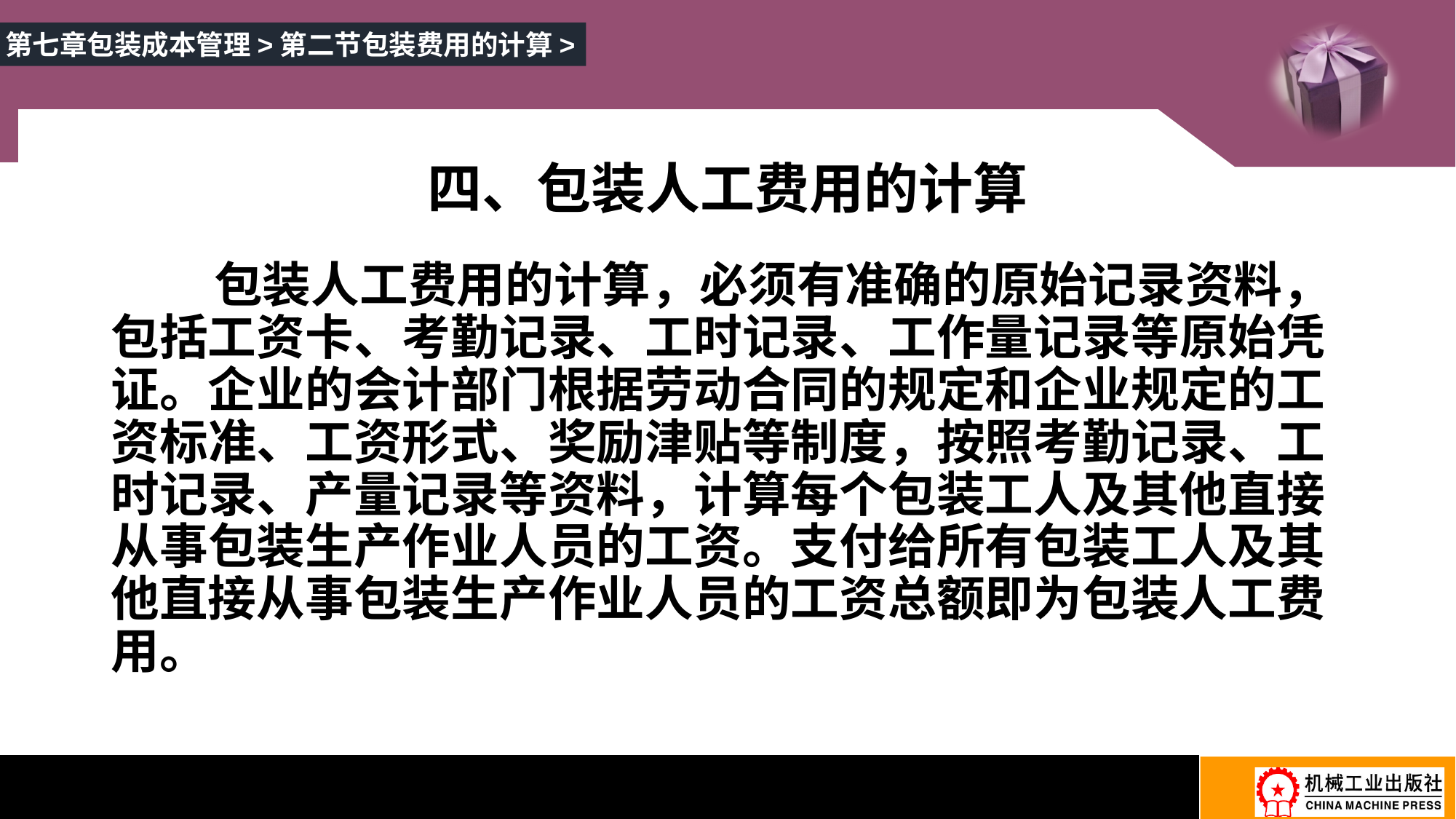

第七章包装成本管理>第二节包装费用的计算>
# 四、包装人工费用的计算
包装人工费用的计算，必须有准确的原始记录资料，包括工资卡、考勤记录、工时记录、工作量记录等原始凭证。企业的会计部门根据劳动合同的规定和企业规定的工资标准、工资形式、奖励津贴等制度，按照考勤记录、工时记录、产量记录等资料，计算每个包装工人及其他直接从事包装生产作业人员的工资。支付给所有包装工人及其他直接从事包装生产作业人员的工资总额即为包装人工费用。